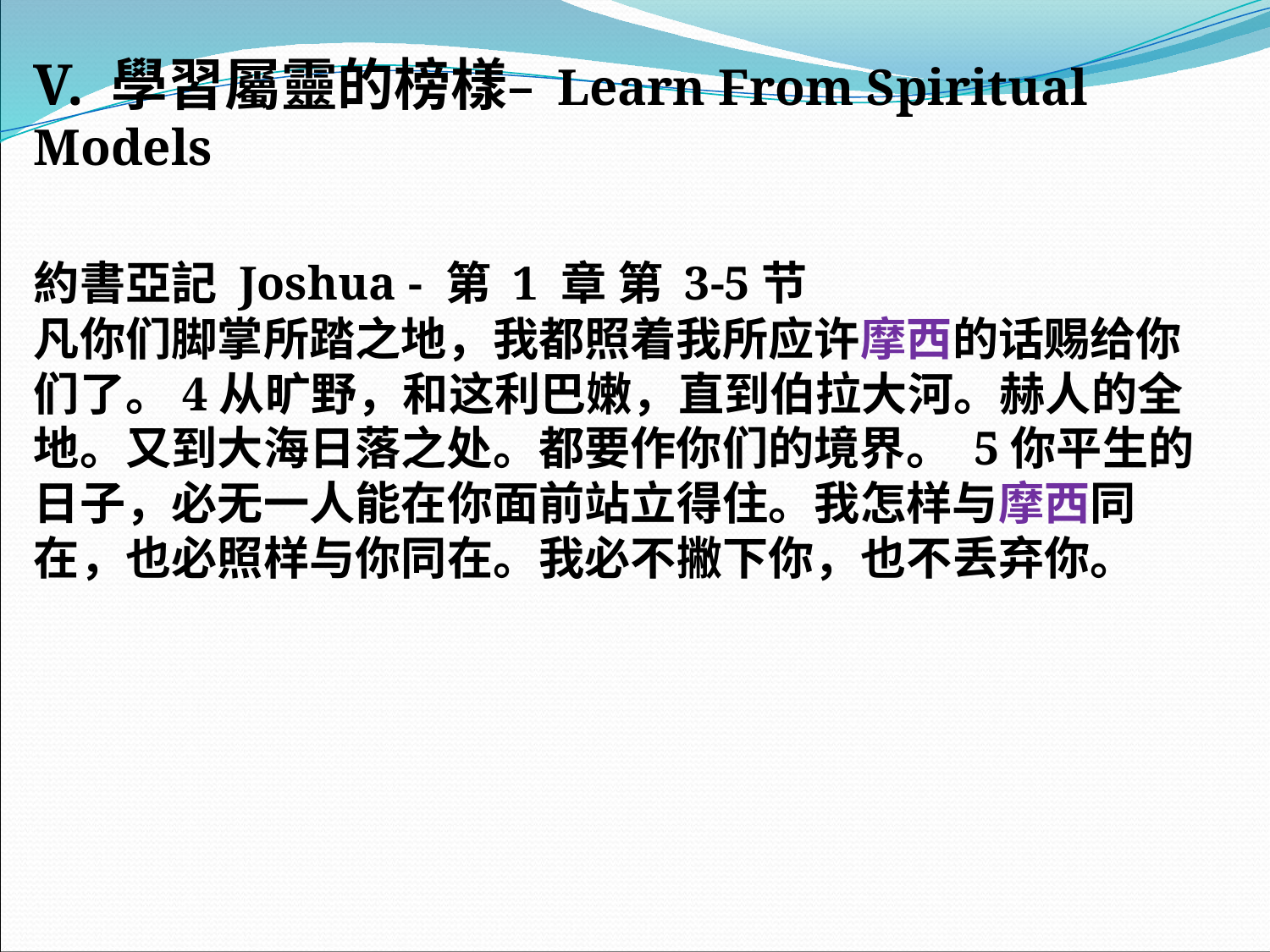

V. 學習屬靈的榜樣– Learn From Spiritual Models

約書亞記 Joshua - 第 1 章 第 3-5节
凡你们脚掌所踏之地，我都照着我所应许摩西的话赐给你们了。4从旷野，和这利巴嫩，直到伯拉大河。赫人的全地。又到大海日落之处。都要作你们的境界。 5你平生的日子，必无一人能在你面前站立得住。我怎样与摩西同在，也必照样与你同在。我必不撇下你，也不丢弃你。

#